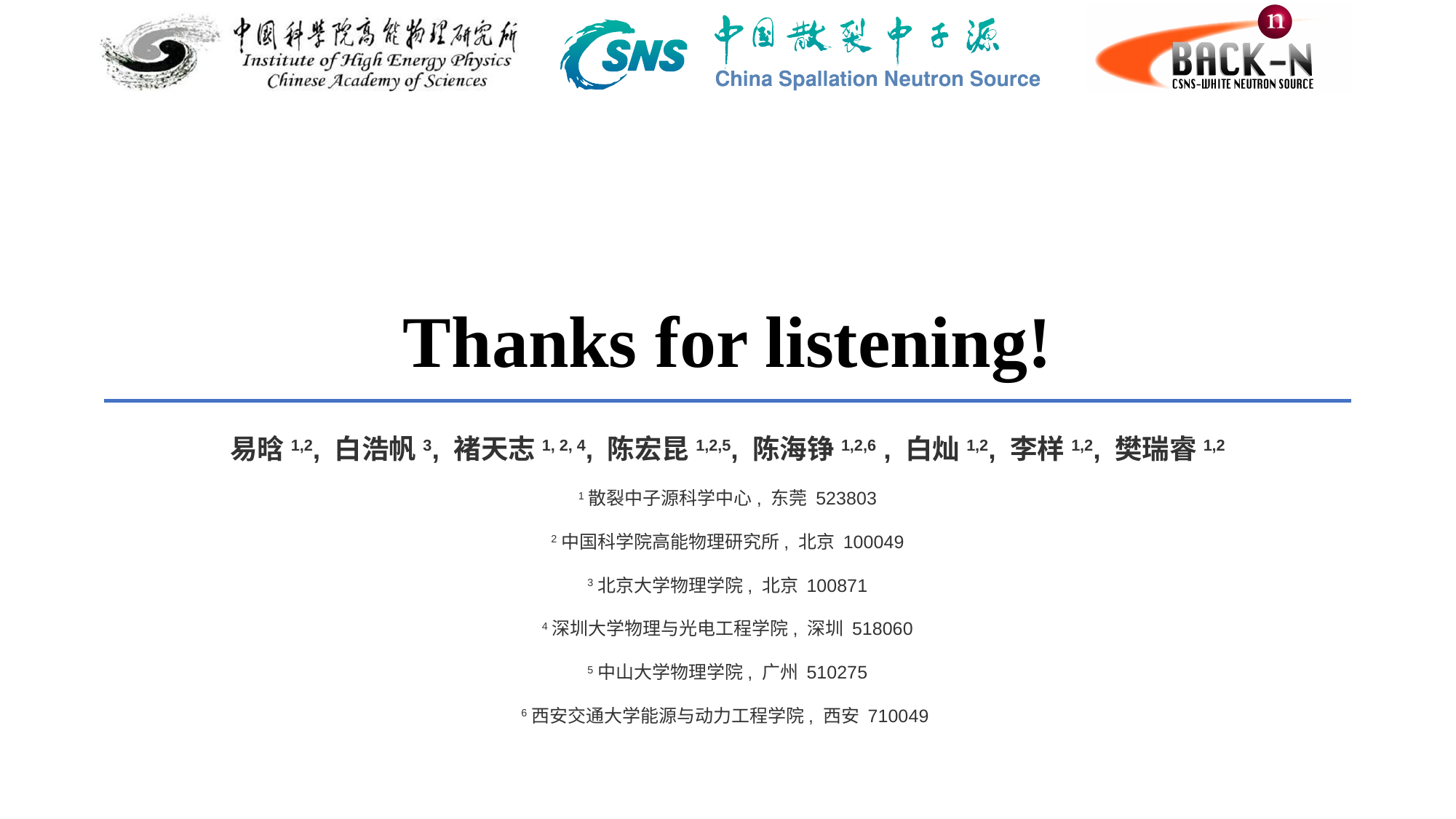

# Thanks for listening!
易晗1,2, 白浩帆3, 褚天志1, 2, 4, 陈宏昆1,2,5, 陈海铮1,2,6 , 白灿1,2, 李样1,2, 樊瑞睿1,2
1散裂中子源科学中心, 东莞 523803
2中国科学院高能物理研究所, 北京 100049
3北京大学物理学院, 北京 100871
4深圳大学物理与光电工程学院, 深圳 518060
5中山大学物理学院, 广州 510275
6西安交通大学能源与动力工程学院, 西安 710049